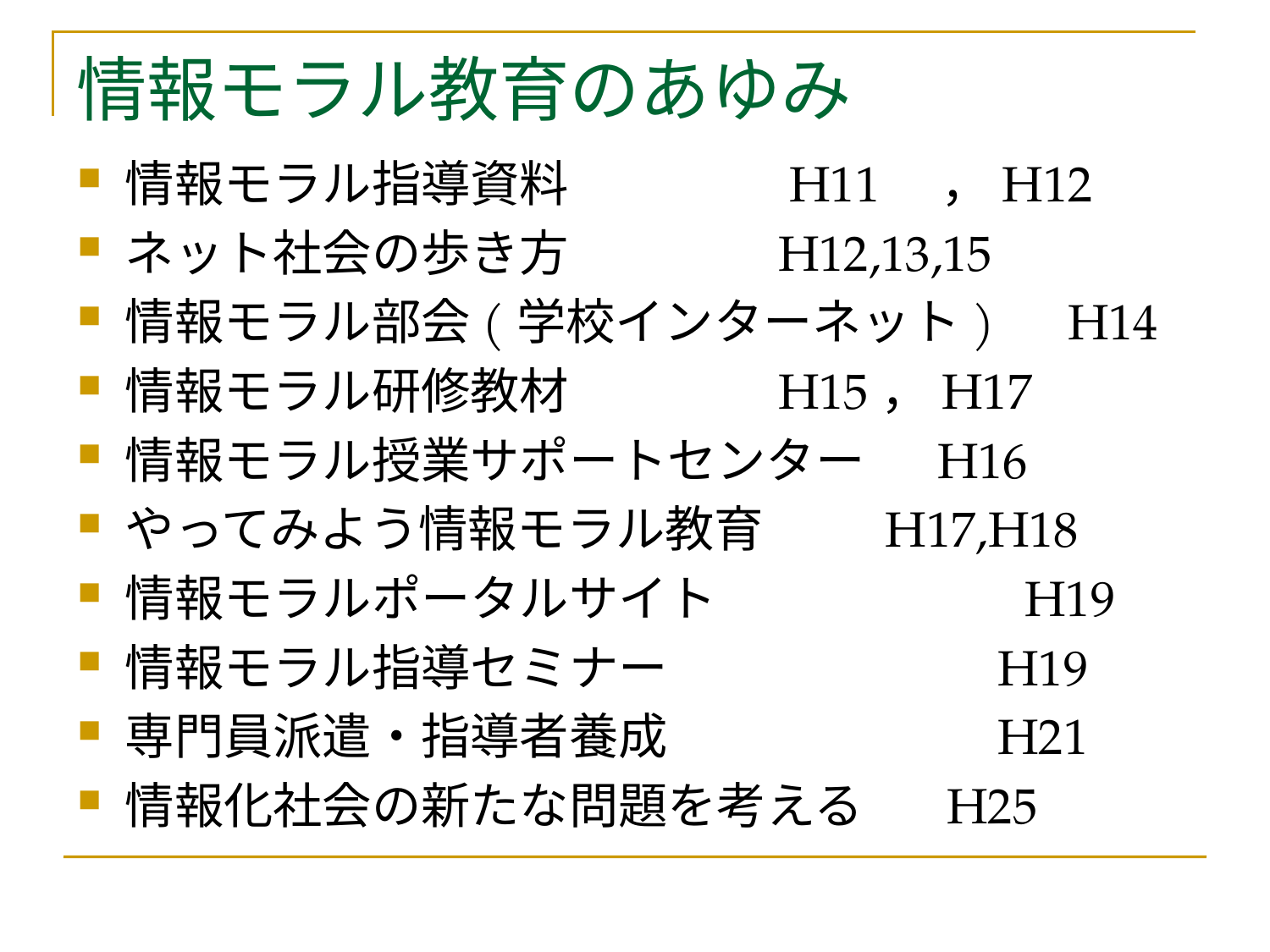

# 情報モラル教育のあゆみ
情報モラル指導資料　　　　 H11　，H12
ネット社会の歩き方　　　　H12,13,15
情報モラル部会(学校インターネット)　H14
情報モラル研修教材　　　　H15，H17
情報モラル授業サポートセンター　 H16
やってみよう情報モラル教育　　 H17,H18
情報モラルポータルサイト　　　　　　H19
情報モラル指導セミナー		　　H19
専門員派遣・指導者養成		　　H21
情報化社会の新たな問題を考える  　H25